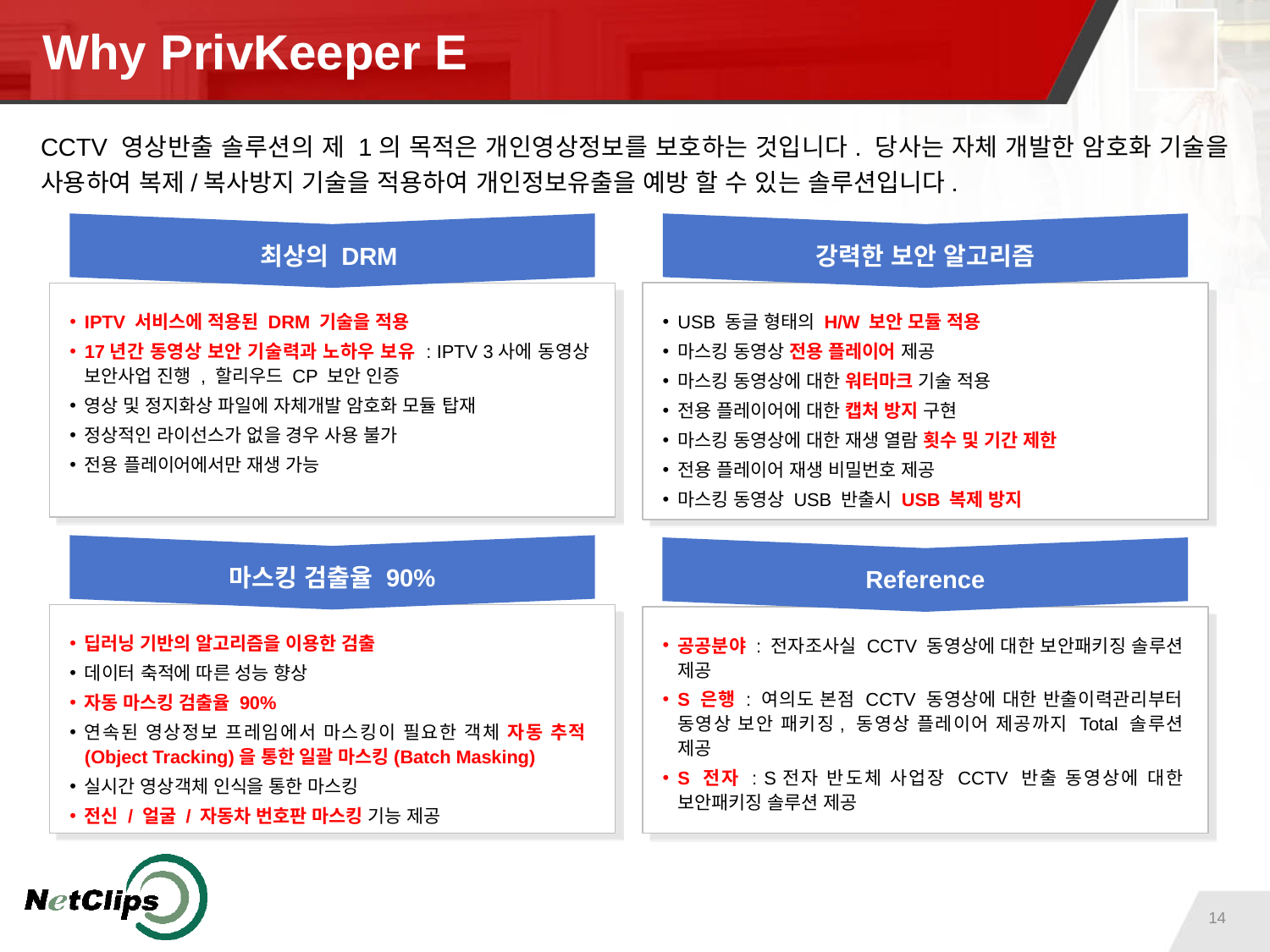

최상의 DRM
강력한 보안 알고리즘
# Why PrivKeeper E
CCTV 영상반출 솔루션의 제 1의 목적은 개인영상정보를 보호하는 것입니다. 당사는 자체 개발한 암호화 기술을 사용하여 복제/복사방지 기술을 적용하여 개인정보유출을 예방 할 수 있는 솔루션입니다.
USB 동글 형태의 H/W 보안 모듈 적용
마스킹 동영상 전용 플레이어 제공
마스킹 동영상에 대한 워터마크 기술 적용
전용 플레이어에 대한 캡처 방지 구현
마스킹 동영상에 대한 재생 열람 횟수 및 기간 제한
전용 플레이어 재생 비밀번호 제공
마스킹 동영상 USB 반출시 USB 복제 방지
IPTV 서비스에 적용된 DRM 기술을 적용
17년간 동영상 보안 기술력과 노하우 보유 : IPTV 3사에 동영상 보안사업 진행 , 할리우드 CP 보안 인증
영상 및 정지화상 파일에 자체개발 암호화 모듈 탑재
정상적인 라이선스가 없을 경우 사용 불가
전용 플레이어에서만 재생 가능
Reference
마스킹 검출율 90%
딥러닝 기반의 알고리즘을 이용한 검출
데이터 축적에 따른 성능 향상
자동 마스킹 검출율 90%
연속된 영상정보 프레임에서 마스킹이 필요한 객체 자동 추적(Object Tracking)을 통한 일괄 마스킹(Batch Masking)
실시간 영상객체 인식을 통한 마스킹
전신 / 얼굴 / 자동차 번호판 마스킹 기능 제공
공공분야 : 전자조사실 CCTV 동영상에 대한 보안패키징 솔루션 제공
S 은행 : 여의도 본점 CCTV 동영상에 대한 반출이력관리부터 동영상 보안 패키징, 동영상 플레이어 제공까지 Total 솔루션 제공
S 전자 : S전자 반도체 사업장 CCTV 반출 동영상에 대한 보안패키징 솔루션 제공

14